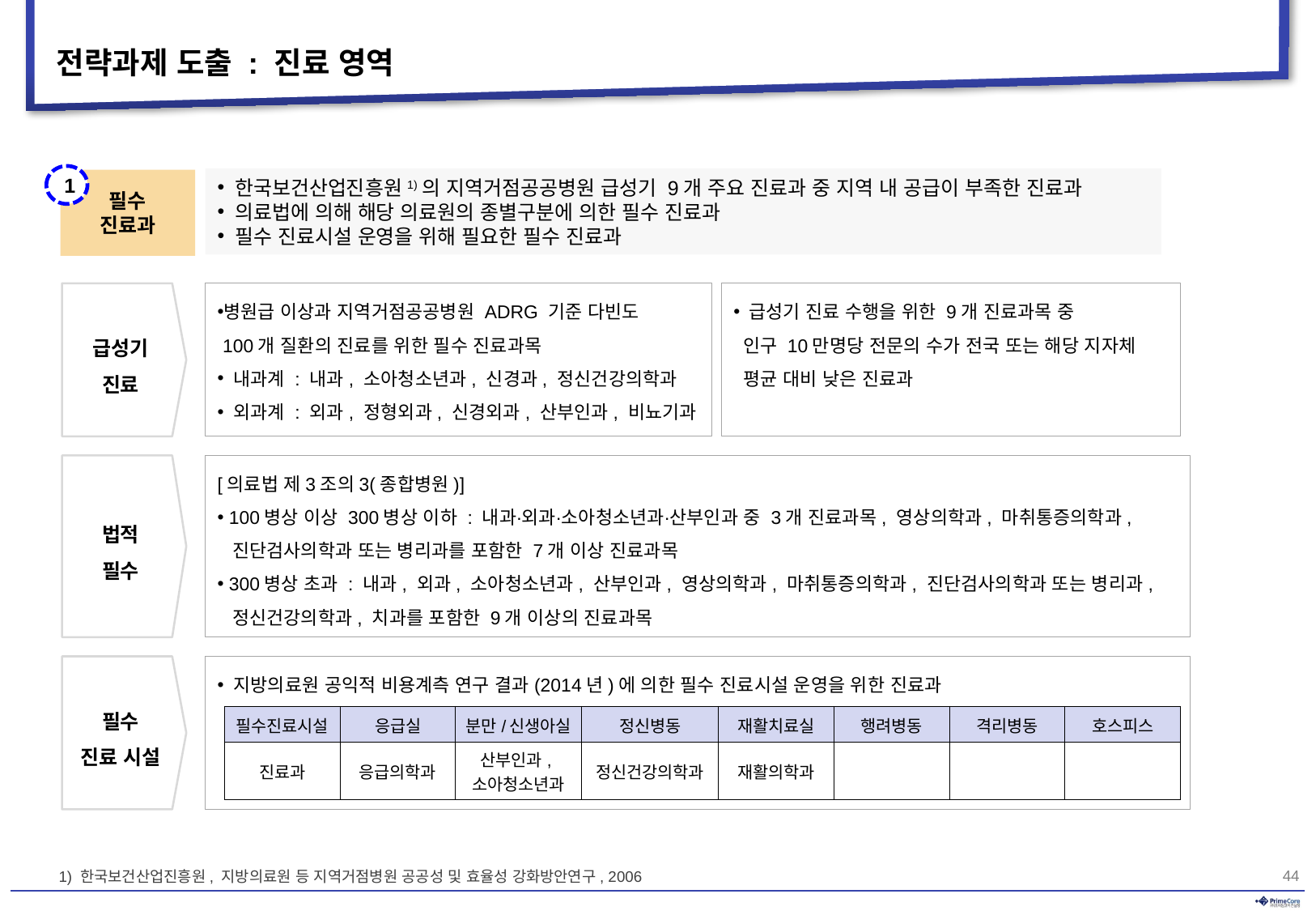

# 전략과제 도출 : 진료 영역
1
 한국보건산업진흥원1)의 지역거점공공병원 급성기 9개 주요 진료과 중 지역 내 공급이 부족한 진료과
 의료법에 의해 해당 의료원의 종별구분에 의한 필수 진료과
 필수 진료시설 운영을 위해 필요한 필수 진료과
필수
진료과
급성기
진료
병원급 이상과 지역거점공공병원 ADRG 기준 다빈도
 100개 질환의 진료를 위한 필수 진료과목
 내과계 : 내과, 소아청소년과, 신경과, 정신건강의학과
 외과계 : 외과, 정형외과, 신경외과, 산부인과, 비뇨기과
 급성기 진료 수행을 위한 9개 진료과목 중
 인구 10만명당 전문의 수가 전국 또는 해당 지자체
 평균 대비 낮은 진료과
법적
필수
[의료법 제3조의3(종합병원)]
 100병상 이상 300병상 이하 : 내과∙외과∙소아청소년과∙산부인과 중 3개 진료과목, 영상의학과, 마취통증의학과,
  진단검사의학과 또는 병리과를 포함한 7개 이상 진료과목
 300병상 초과 : 내과, 외과, 소아청소년과, 산부인과, 영상의학과, 마취통증의학과, 진단검사의학과 또는 병리과,
  정신건강의학과, 치과를 포함한 9개 이상의 진료과목
필수
진료 시설
 지방의료원 공익적 비용계측 연구 결과(2014년)에 의한 필수 진료시설 운영을 위한 진료과

| 필수진료시설 | 응급실 | 분만/신생아실 | 정신병동 | 재활치료실 | 행려병동 | 격리병동 | 호스피스 |
| --- | --- | --- | --- | --- | --- | --- | --- |
| 진료과 | 응급의학과 | 산부인과, 소아청소년과 | 정신건강의학과 | 재활의학과 |  |  |  |
1) 한국보건산업진흥원, 지방의료원 등 지역거점병원 공공성 및 효율성 강화방안연구, 2006